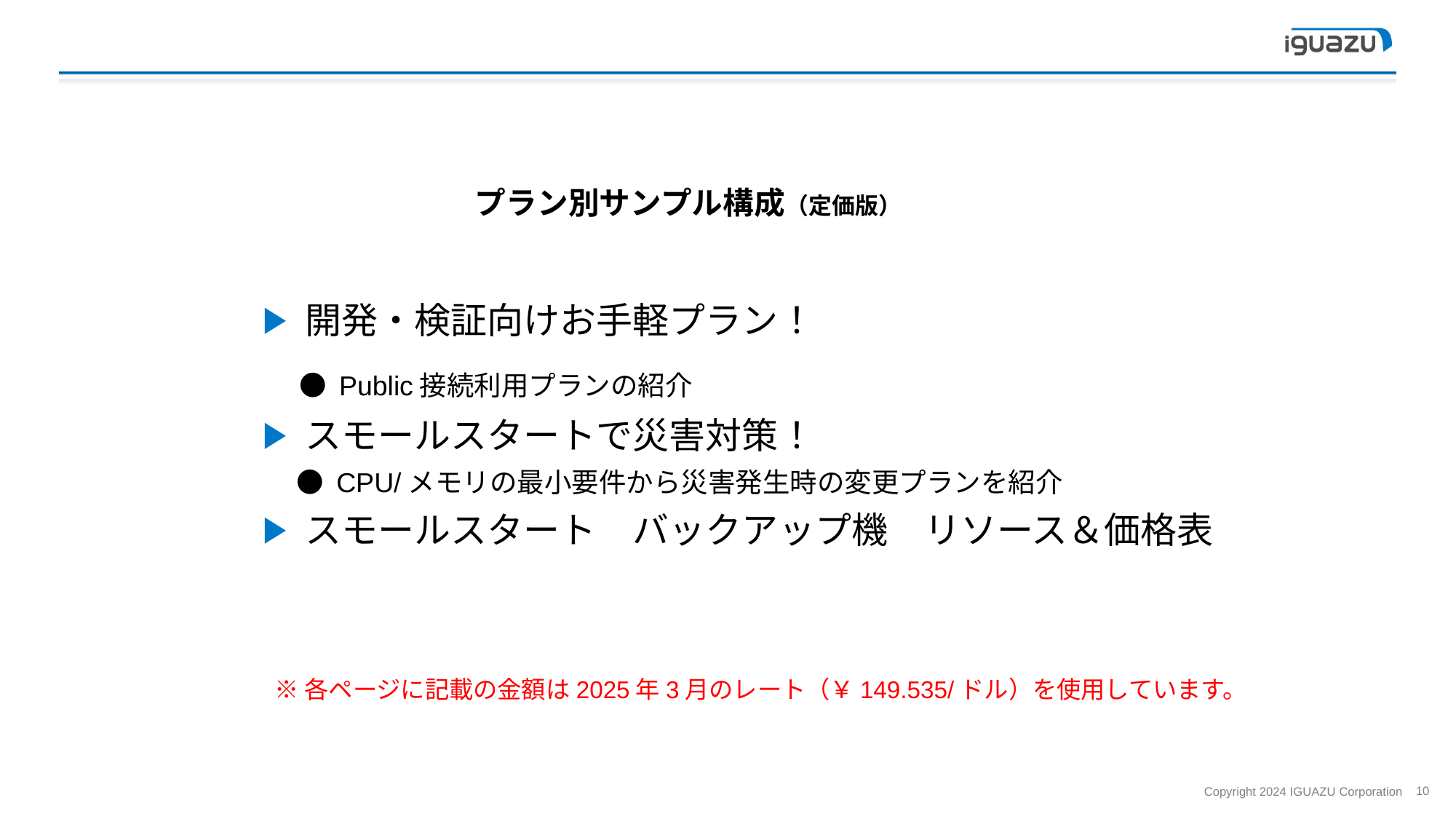

プラン別サンプル構成（定価版）
開発・検証向けお手軽プラン！
　● Public接続利用プランの紹介
スモールスタートで災害対策！
　 ● CPU/メモリの最小要件から災害発生時の変更プランを紹介
スモールスタート　バックアップ機　リソース＆価格表

※各ページに記載の金額は2025年3月のレート（￥149.535/ドル）を使用しています。